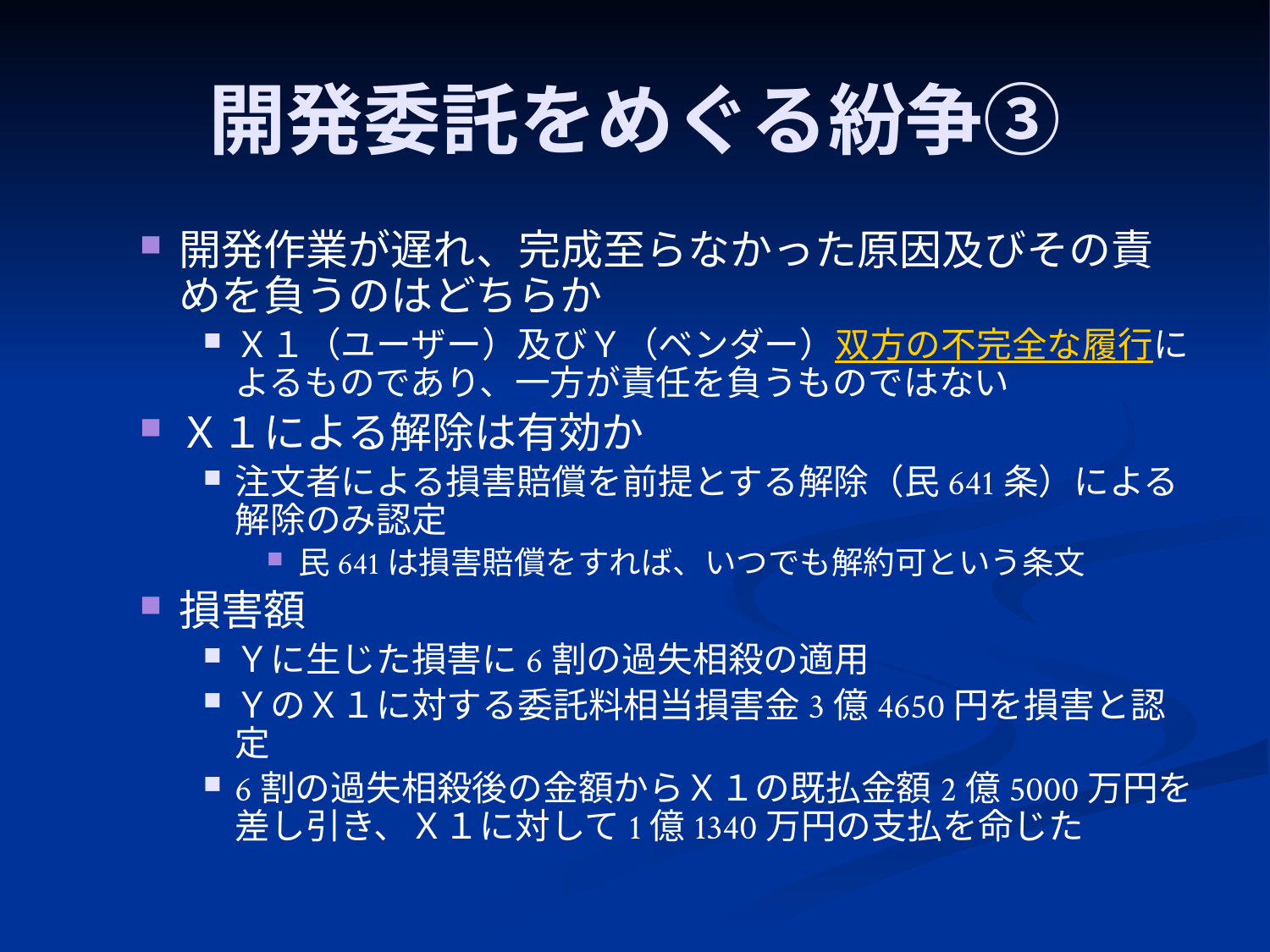

# 開発委託をめぐる紛争③
開発作業が遅れ、完成至らなかった原因及びその責めを負うのはどちらか
Ｘ１（ユーザー）及びＹ（ベンダー）双方の不完全な履行によるものであり、一方が責任を負うものではない
Ｘ１による解除は有効か
注文者による損害賠償を前提とする解除（民641条）による解除のみ認定
民641は損害賠償をすれば、いつでも解約可という条文
損害額
Ｙに生じた損害に6割の過失相殺の適用
ＹのＸ１に対する委託料相当損害金3億4650円を損害と認定
6割の過失相殺後の金額からＸ１の既払金額2億5000万円を差し引き、Ｘ１に対して1億1340万円の支払を命じた